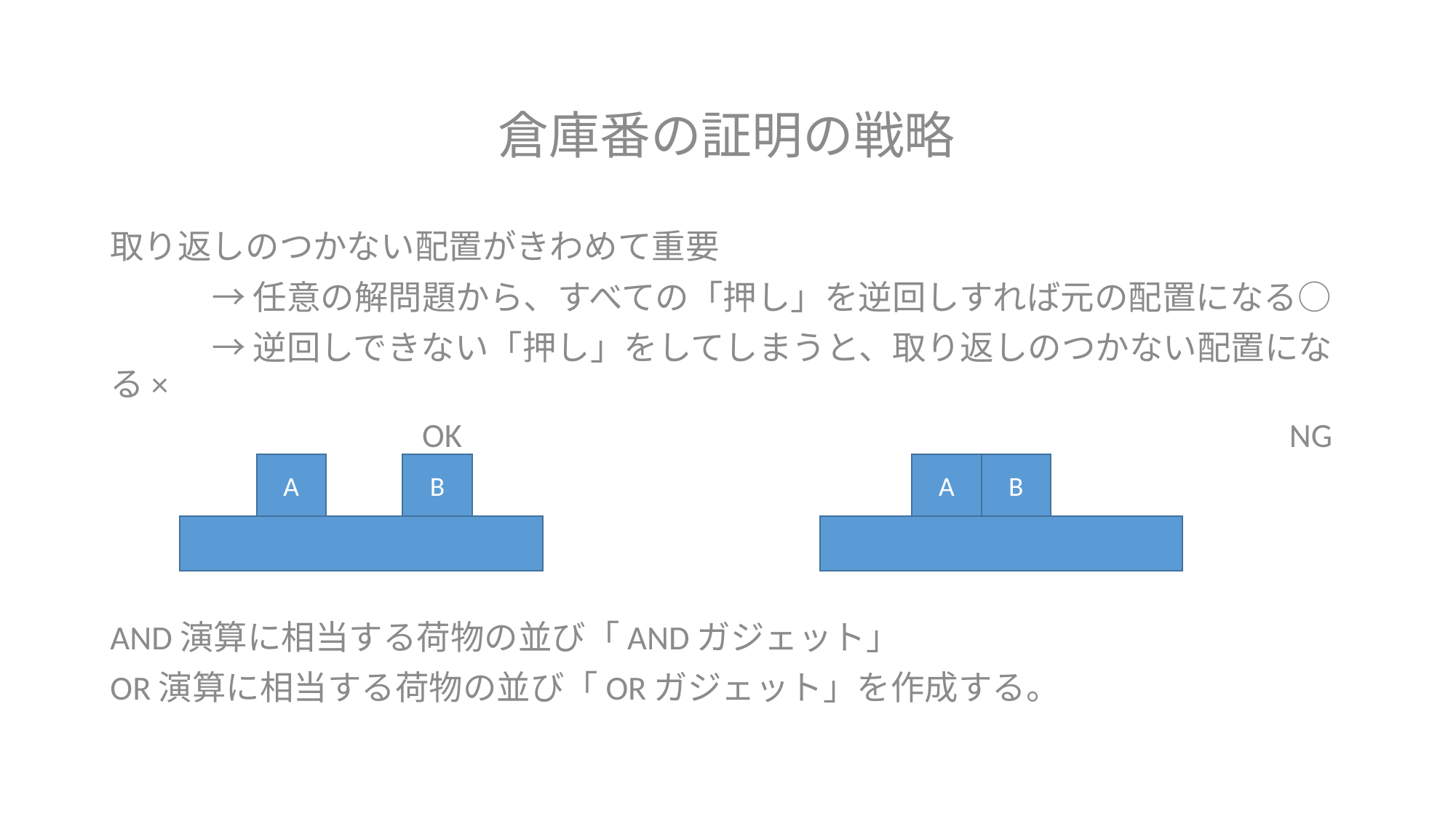

倉庫番の証明の戦略

取り返しのつかない配置がきわめて重要
	→任意の解問題から、すべての「押し」を逆回しすれば元の配置になる○
	→逆回しできない「押し」をしてしまうと、取り返しのつかない配置になる×
　　　　　　　　　OK　　　　　　　　　　　　　　　　　　　　　　　　NG

AND演算に相当する荷物の並び「ANDガジェット」
OR演算に相当する荷物の並び「ORガジェット」を作成する。
A
B
A
B